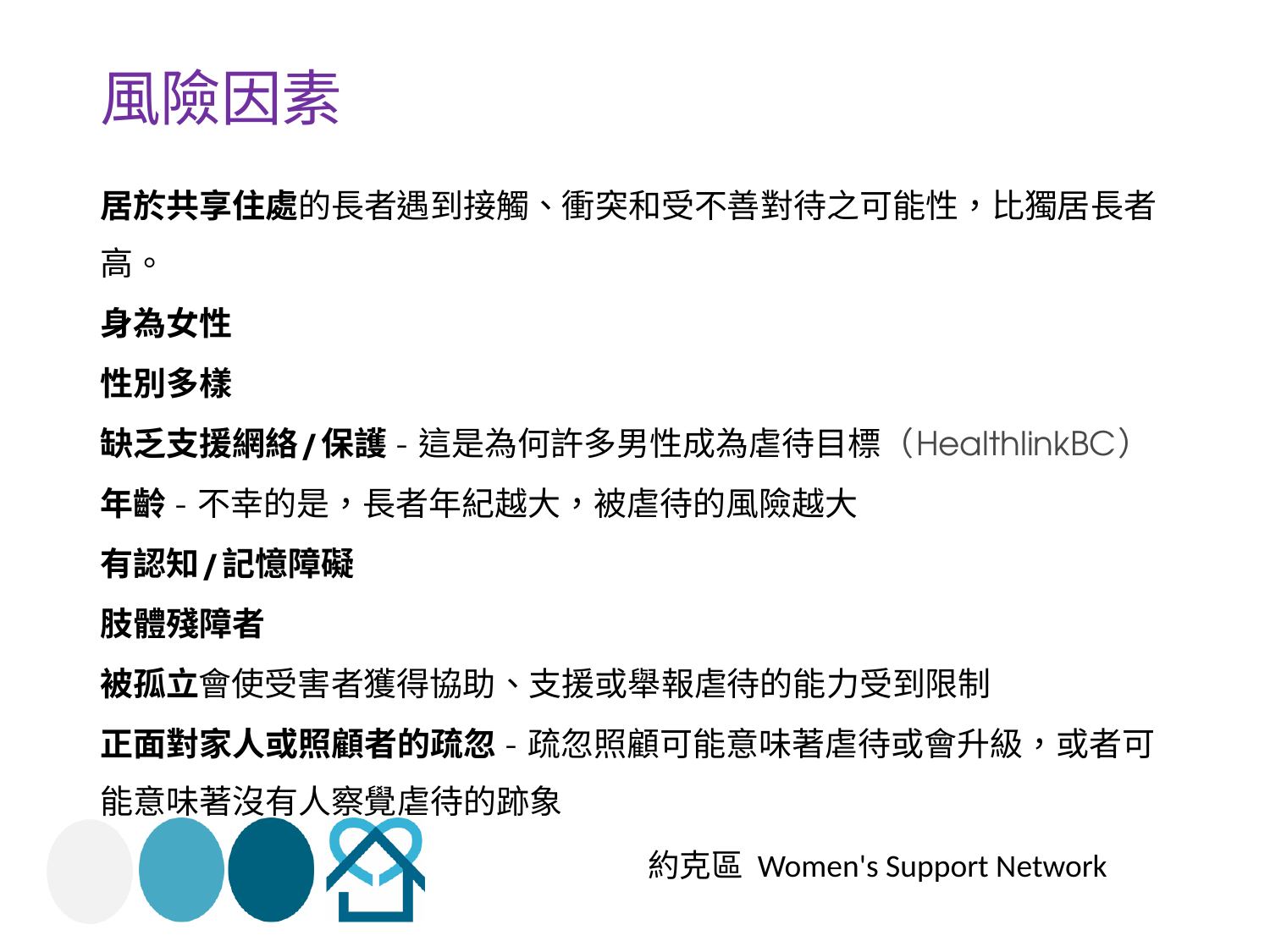

# 風險因素
居於共享住處的長者遇到接觸、衝突和受不善對待之可能性，比獨居長者高。
身為女性
性別多樣
缺乏支援網絡/保護 - 這是為何許多男性成為虐待目標（HealthlinkBC）
年齡 - 不幸的是，長者年紀越大，被虐待的風險越大
有認知/記憶障礙
肢體殘障者
被孤立會使受害者獲得協助、支援或舉報虐待的能力受到限制
正面對家人或照顧者的疏忽 - 疏忽照顧可能意味著虐待或會升級，或者可能意味著沒有人察覺虐待的跡象

約克區 Women's Support Network